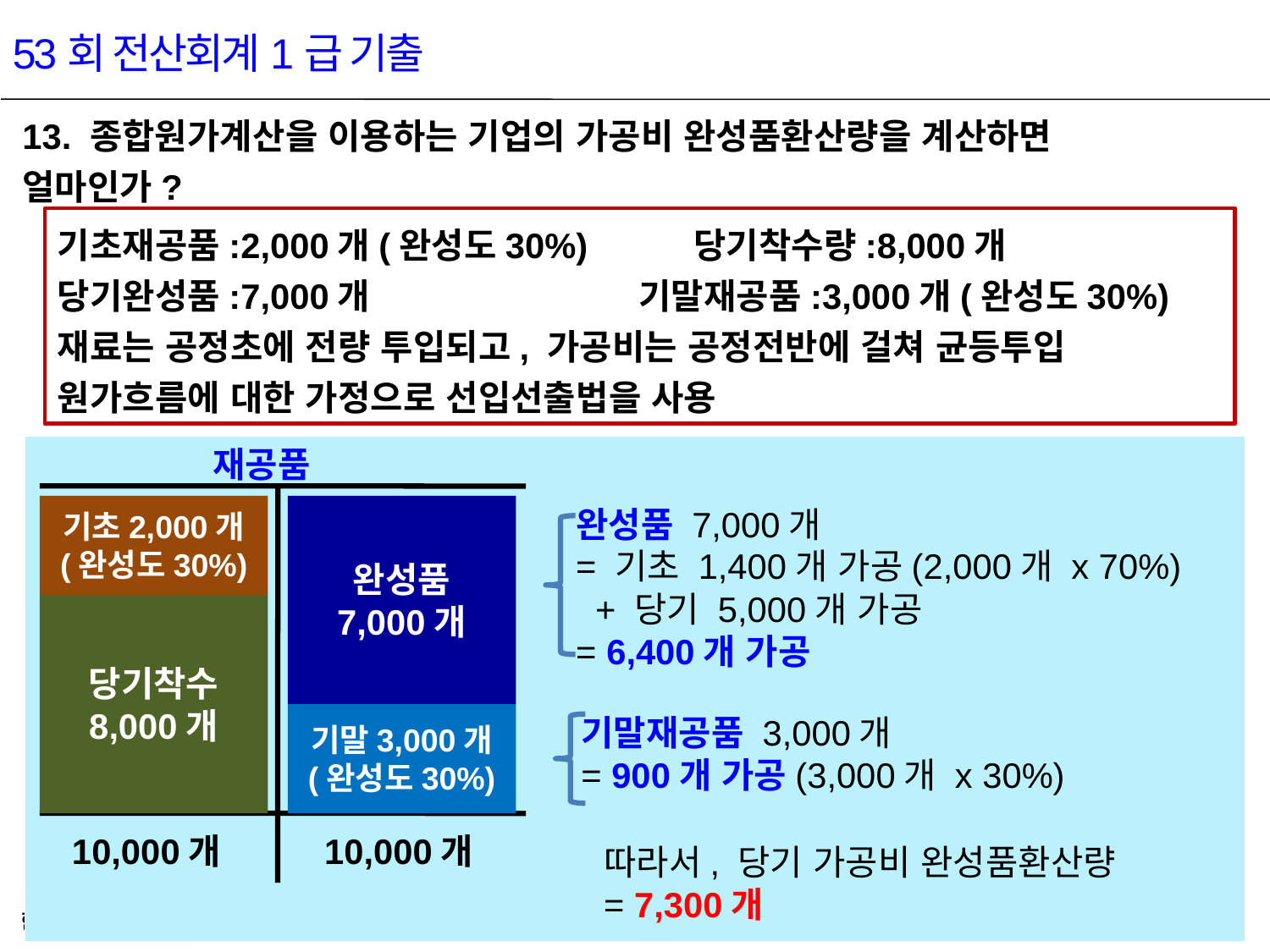

53회 전산회계1급 기출
13. 종합원가계산을 이용하는 기업의 가공비 완성품환산량을 계산하면 얼마인가?
기초재공품:2,000개(완성도30%)          당기착수량:8,000개
당기완성품:7,000개                           기말재공품:3,000개(완성도30%)
재료는 공정초에 전량 투입되고, 가공비는 공정전반에 걸쳐 균등투입
원가흐름에 대한 가정으로 선입선출법을 사용
|  |
| --- |
재공품
기초2,000개
(완성도30%)
완성품
7,000개
완성품 7,000개
= 기초 1,400개 가공(2,000개 x 70%)
  + 당기 5,000개 가공
= 6,400개 가공

당기착수
8,000개
기말3,000개
(완성도30%)
기말재공품 3,000개
= 900개 가공(3,000개 x 30%)

10,000개
10,000개
따라서, 당기 가공비 완성품환산량
= 7,300개

33